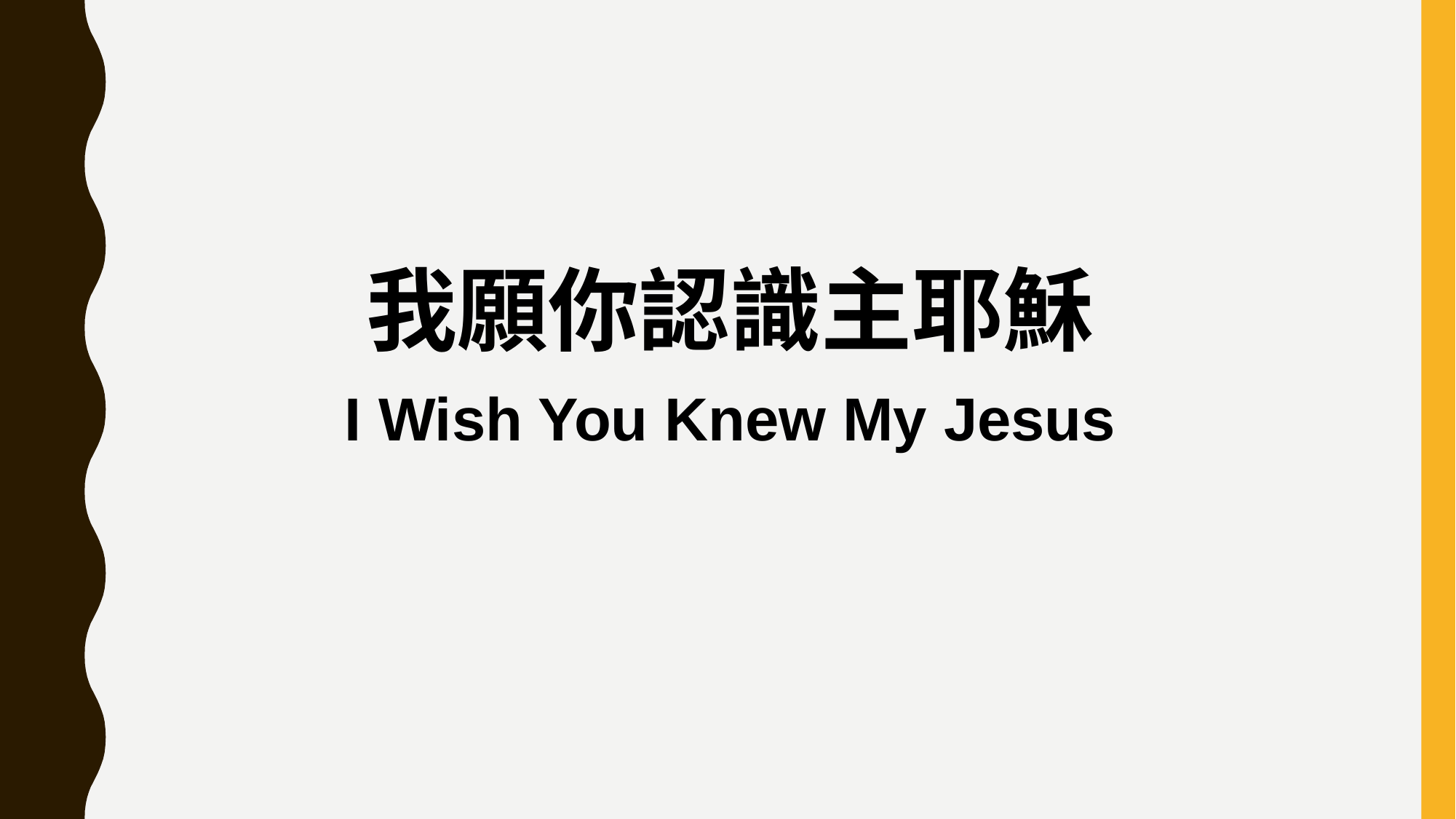

我願你認識主耶穌
I Wish You Knew My Jesus